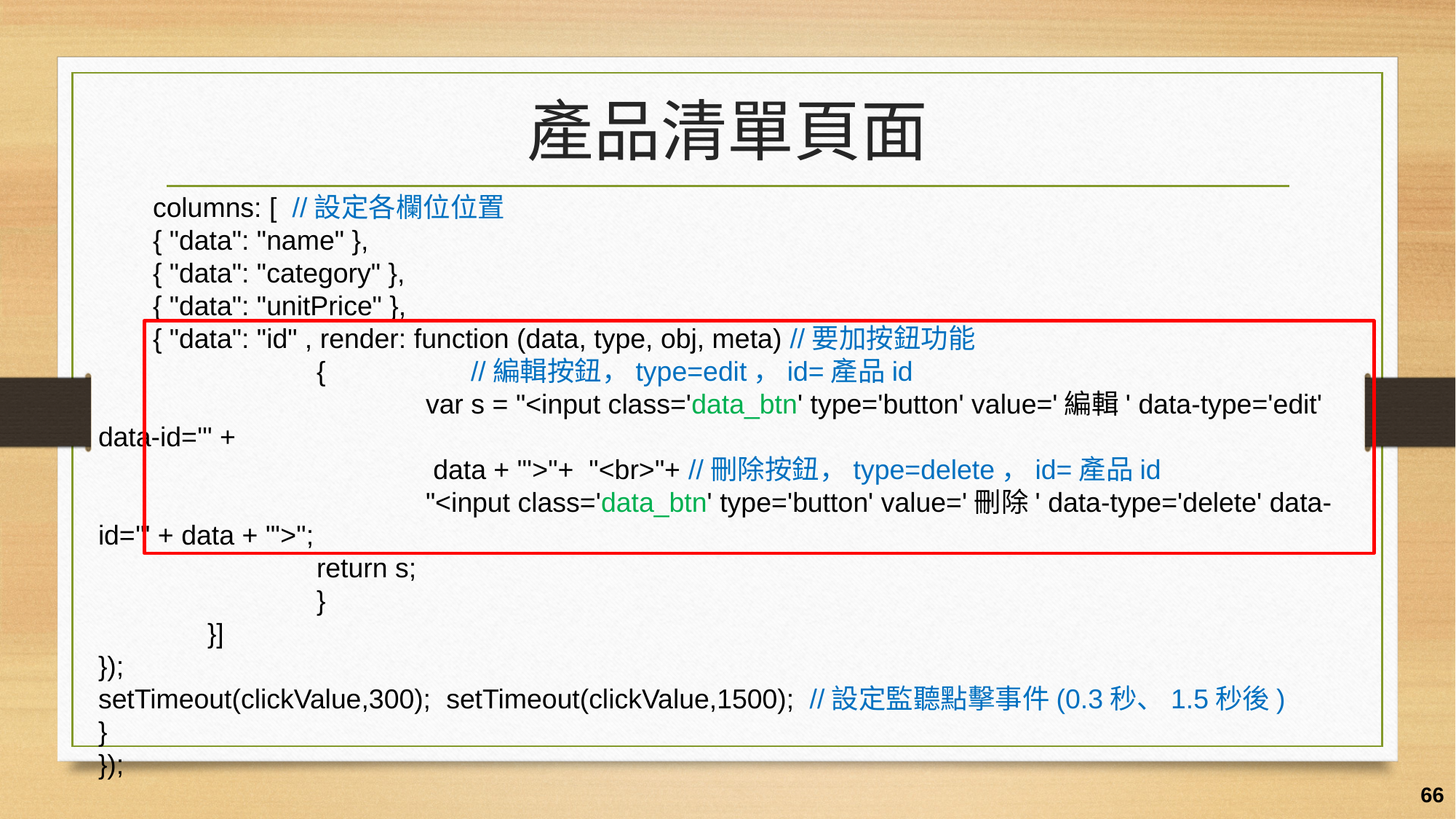

# 產品清單頁面
columns: [  //設定各欄位位置
{ "data": "name" },
{ "data": "category" },
{ "data": "unitPrice" },
{ "data": "id" , render: function (data, type, obj, meta) //要加按鈕功能
		{                   //編輯按鈕，type=edit，id=產品id
			var s = "<input class='data_btn' type='button' value='編輯' data-type='edit' data-id='" +
			 data + "'>"+  "<br>"+ //刪除按鈕，type=delete，id=產品id
   			"<input class='data_btn' type='button' value='刪除' data-type='delete' data-id='" + data + "'>";
    		return s;
		}
	}]
});
setTimeout(clickValue,300);  setTimeout(clickValue,1500);  //設定監聽點擊事件(0.3秒、1.5秒後)
}
});

66